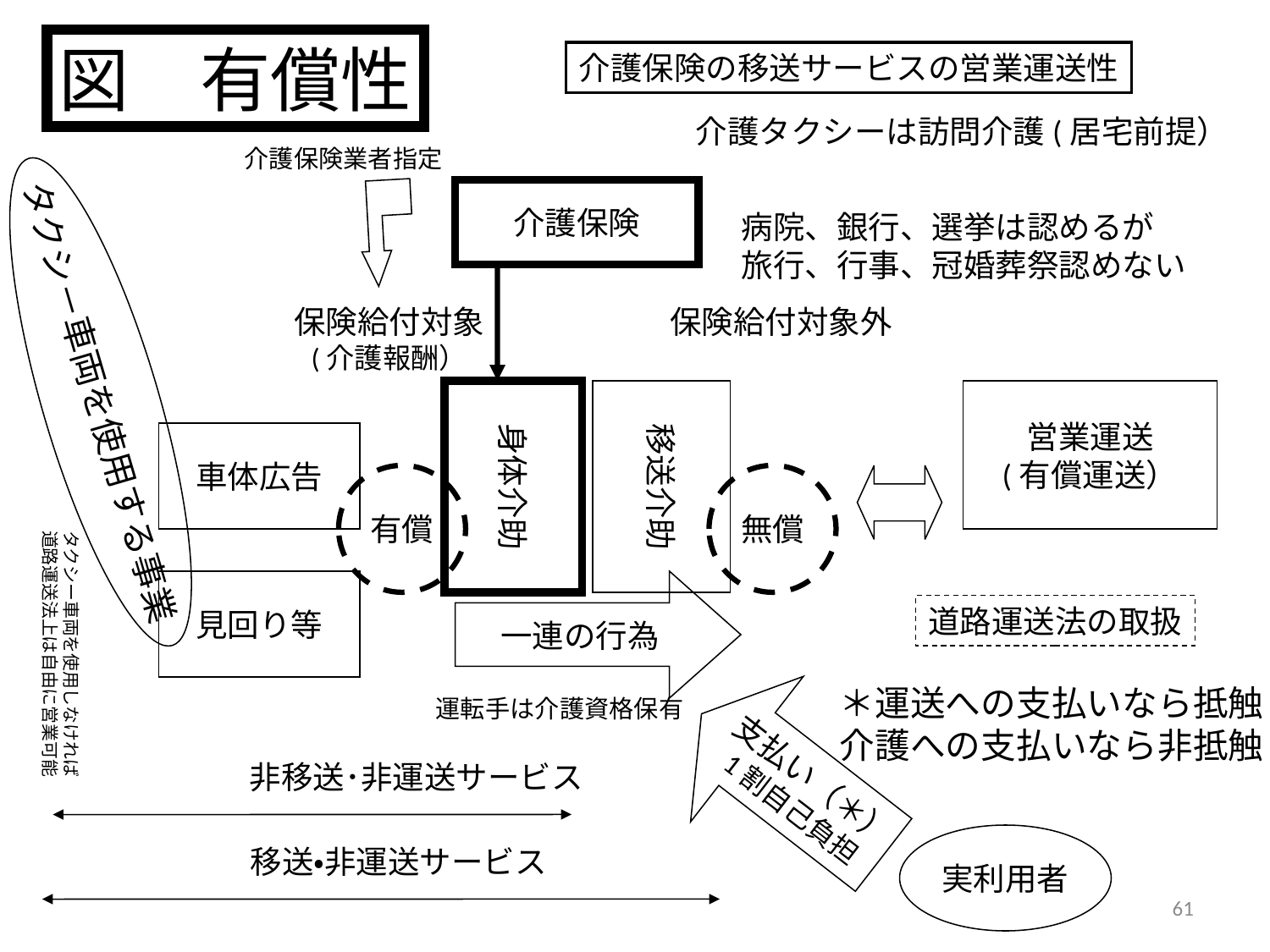

図　有償性
介護保険の移送サービスの営業運送性
介護タクシーは訪問介護(居宅前提）
介護保険業者指定
介護保険

病院、銀行、選挙は認めるが
旅行、行事、冠婚葬祭認めない

保険給付対象
(介護報酬）
保険給付対象外
タクシ－車両を使用する事業
身体介助
移送介助
営業運送
(有償運送）
車体広告
有償
無償

タクシー車両を使用しなければ
道路運送法上は自由に営業可能
見回り等
一連の行為
道路運送法の取扱
＊運送への支払いなら抵触
介護への支払いなら非抵触
運転手は介護資格保有
支払い（＊）
1割自己負担
非移送･非運送サービス

実利用者
移送・非運送サービス
61